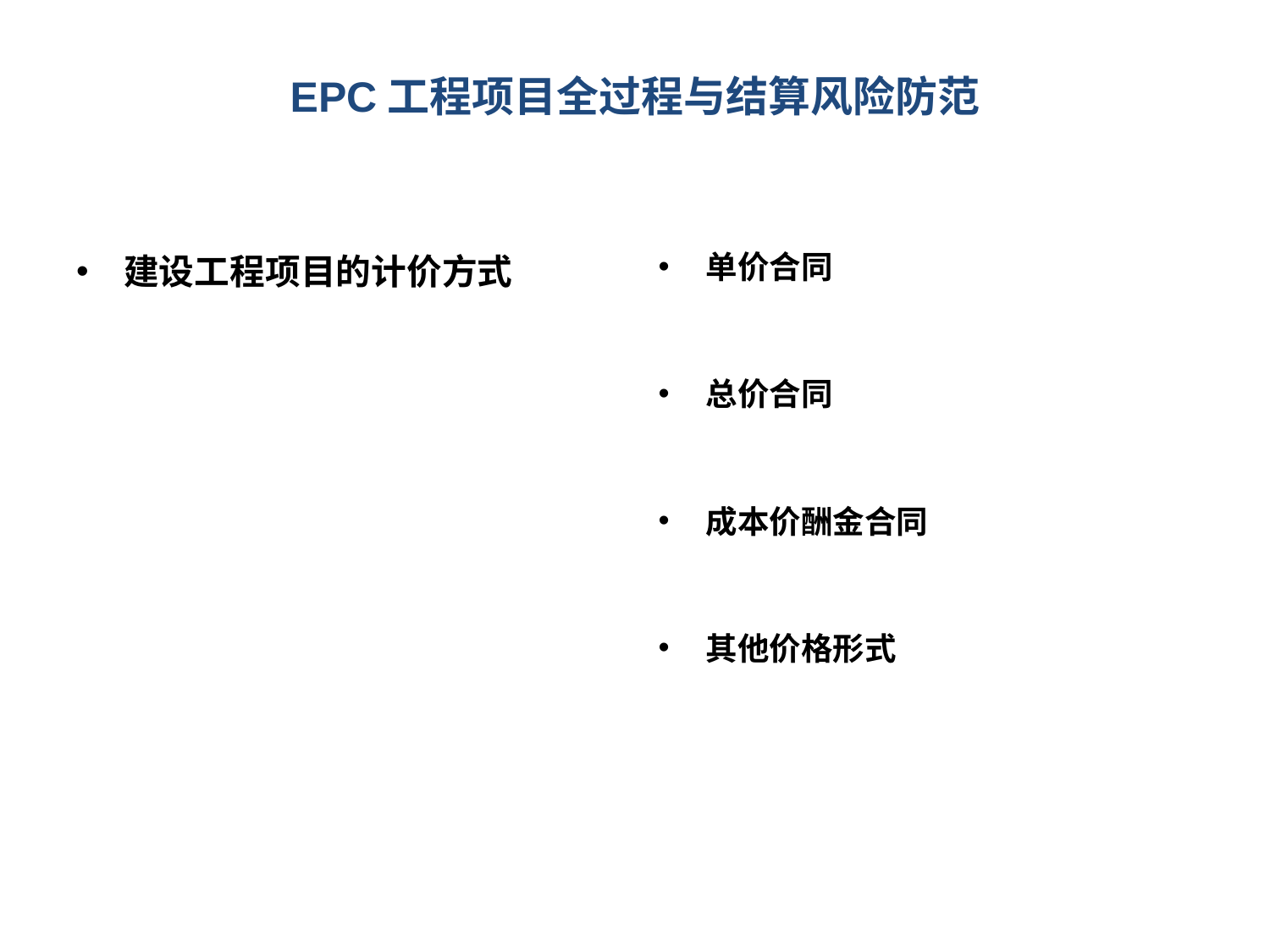

# EPC工程项目全过程与结算风险防范
建设工程项目的计价方式
单价合同

总价合同

成本价酬金合同

其他价格形式